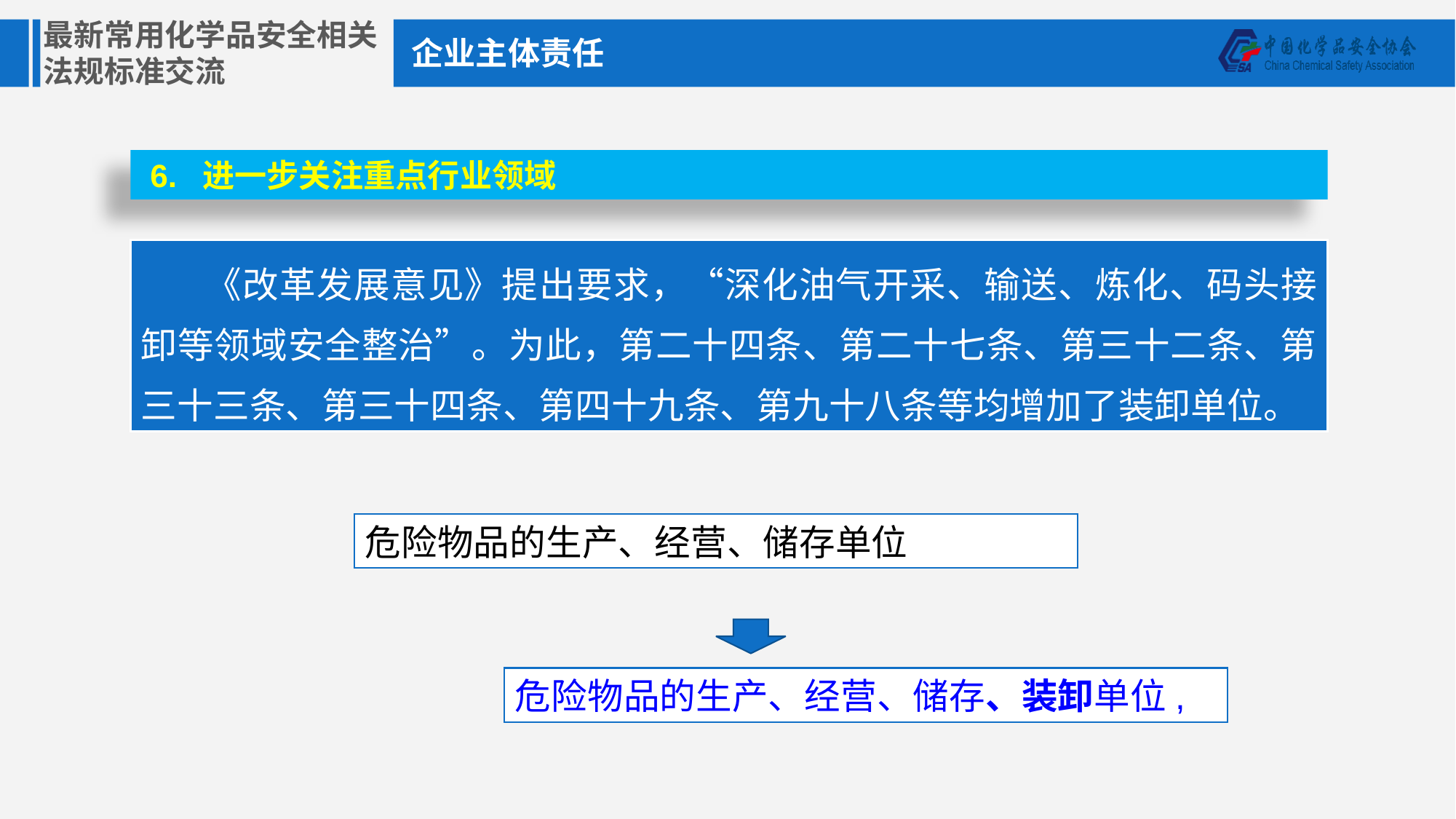

企业主体责任
 6.  进一步关注重点行业领域
《改革发展意见》提出要求，“深化油气开采、输送、炼化、码头接卸等领域安全整治”。为此，第二十四条、第二十七条、第三十二条、第三十三条、第三十四条、第四十九条、第九十八条等均增加了装卸单位。
危险物品的生产、经营、储存单位

危险物品的生产、经营、储存、装卸单位,